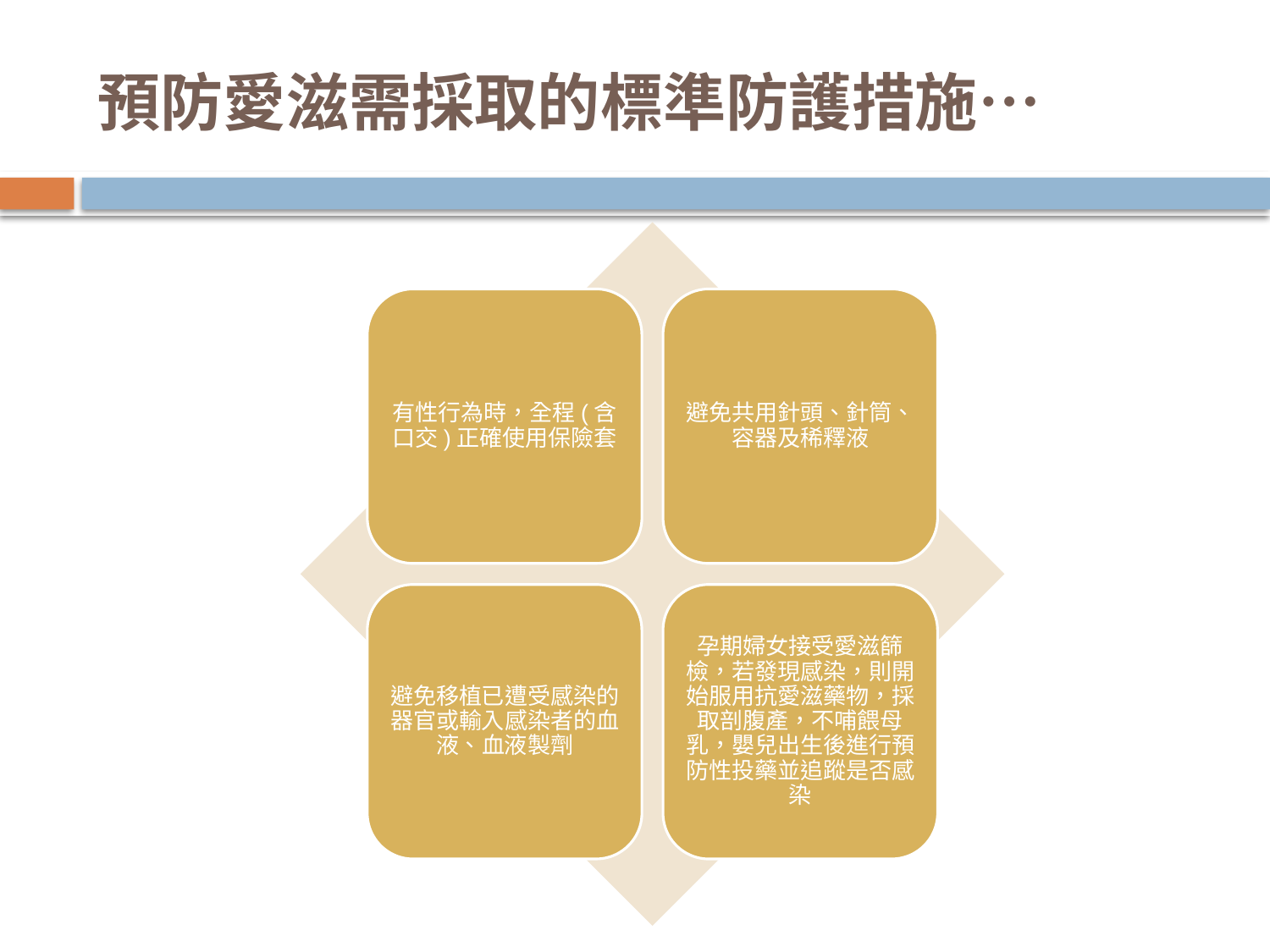

# 預防愛滋需採取的標準防護措施…
有性行為時，全程(含口交)正確使用保險套
避免共用針頭、針筒、容器及稀釋液
避免移植已遭受感染的器官或輸入感染者的血液、血液製劑
孕期婦女接受愛滋篩檢，若發現感染，則開始服用抗愛滋藥物，採取剖腹產，不哺餵母乳，嬰兒出生後進行預防性投藥並追蹤是否感染